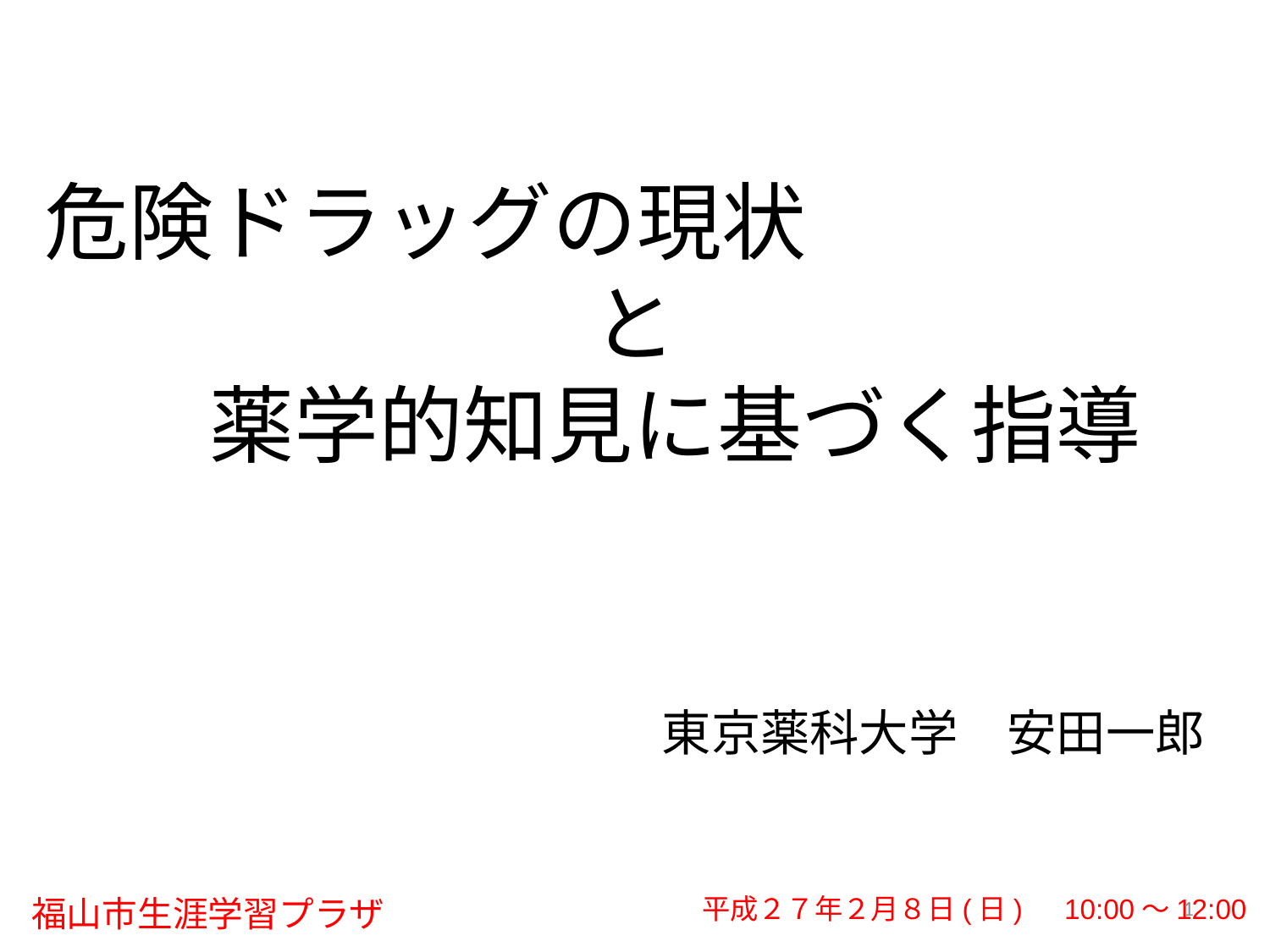

広島県薬剤師會館
平成２７年２月７日(土)　18:00〜20:00
危険ドラッグの現状
と
薬学的知見に基づく指導

東京薬科大学　安田一郎
1
平成２７年２月８日(日)　10:00〜12:00
福山市生涯学習プラザ